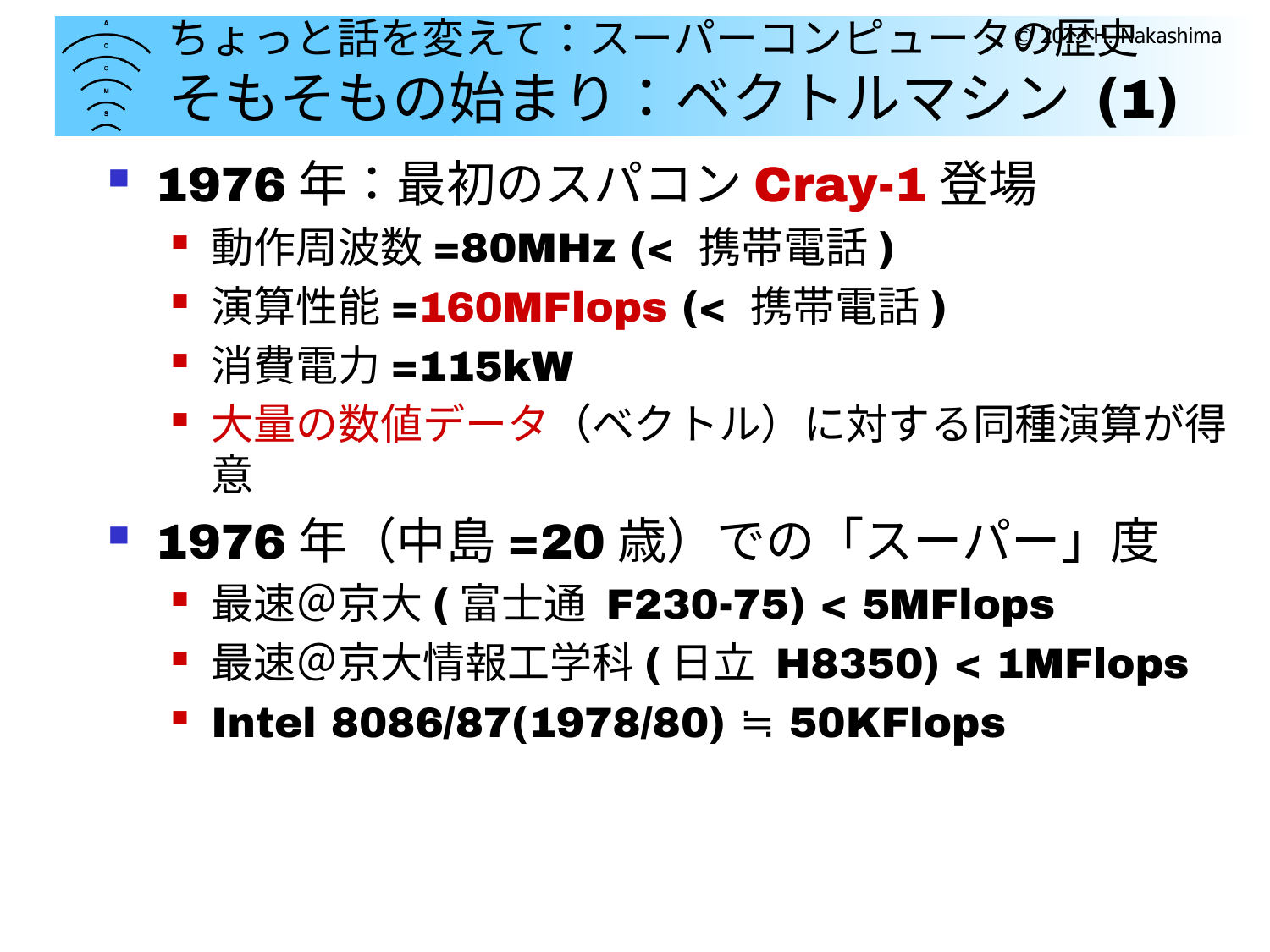

# ちょっと話を変えて：スーパーコンピュータの歴史 そもそもの始まり：ベクトルマシン (1)
© 2013 H. Nakashima
1976年：最初のスパコンCray-1登場
動作周波数=80MHz (< 携帯電話)
演算性能=160MFlops (< 携帯電話)
消費電力=115kW
大量の数値データ（ベクトル）に対する同種演算が得意
1976年（中島=20歳）での「スーパー」度
最速＠京大(富士通 F230-75) < 5MFlops
最速＠京大情報工学科(日立 H8350) < 1MFlops
Intel 8086/87(1978/80) ≒ 50KFlops